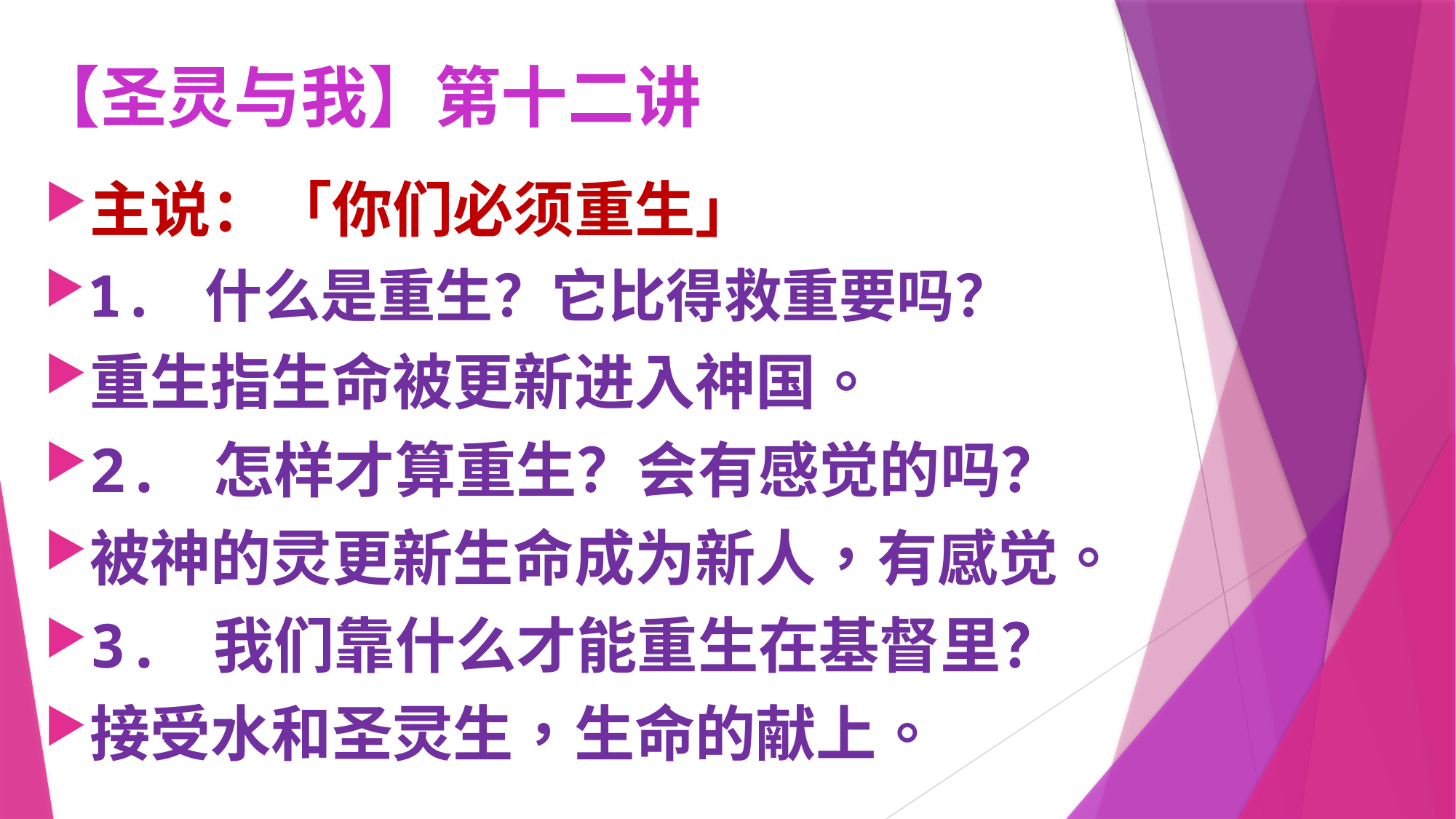

# 【圣灵与我】第十二讲
主说：「你们必须重生」
1. 什么是重生？它比得救重要吗？
重生指生命被更新进入神国。
2. 怎样才算重生？会有感觉的吗？
被神的灵更新生命成为新人，有感觉。
3. 我们靠什么才能重生在基督里？
接受水和圣灵生，生命的献上。